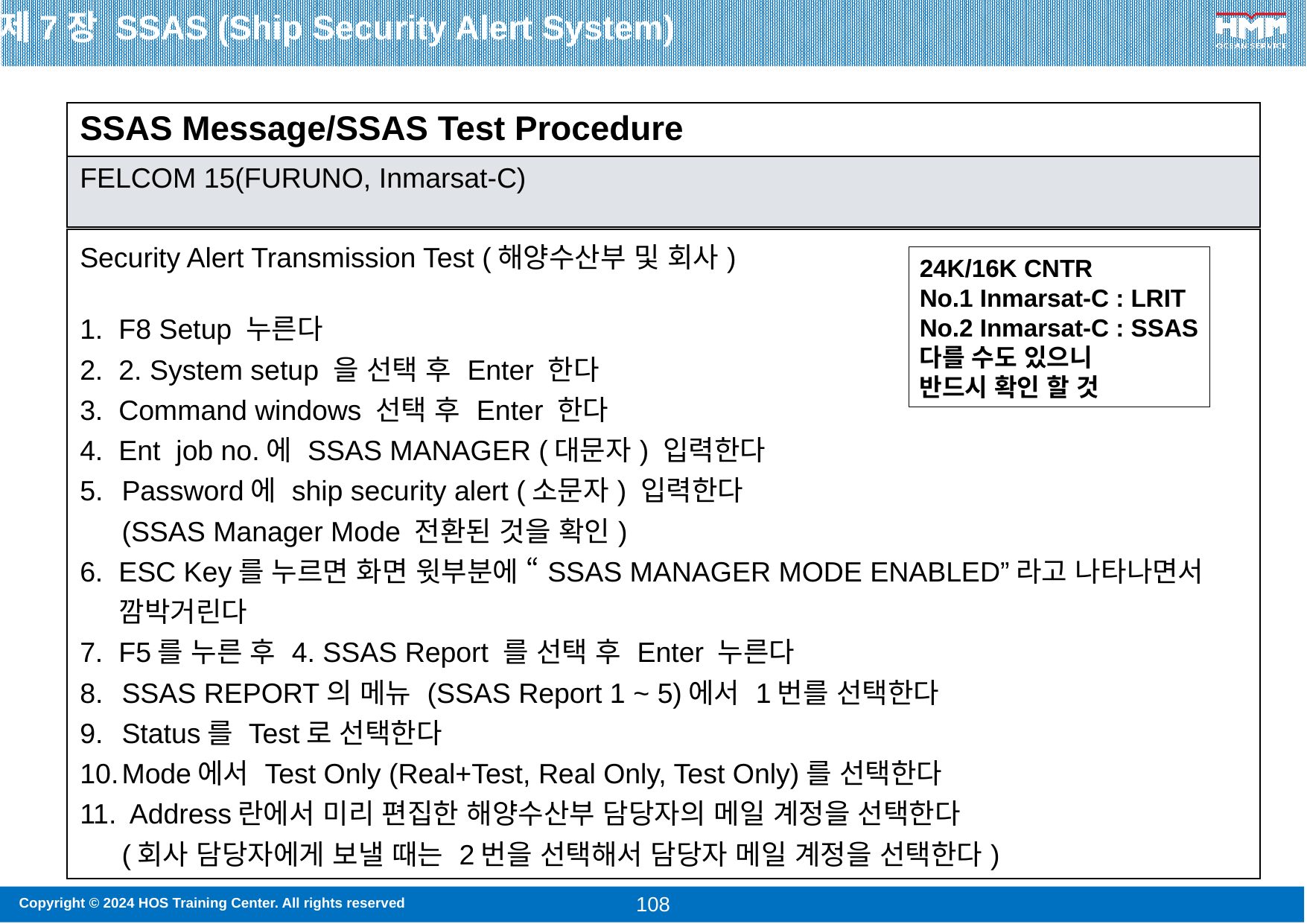

제7장 SSAS (Ship Security Alert System)
| SSAS Message/SSAS Test Procedure |
| --- |
| FELCOM 15(FURUNO, Inmarsat-C) |
| Security Alert Transmission Test (해양수산부 및 회사) 1. F8 Setup 누른다 2. 2. System setup 을 선택 후 Enter 한다 3. Command windows 선택 후 Enter 한다 4. Ent job no.에 SSAS MANAGER (대문자) 입력한다 Password에 ship security alert (소문자) 입력한다 (SSAS Manager Mode 전환된 것을 확인) 6. ESC Key를 누르면 화면 윗부분에 “SSAS MANAGER MODE ENABLED”라고 나타나면서 깜박거린다 7. F5를 누른 후 4. SSAS Report 를 선택 후 Enter 누른다 SSAS REPORT의 메뉴 (SSAS Report 1 ~ 5)에서 1번를 선택한다 Status를 Test로 선택한다 Mode에서 Test Only (Real+Test, Real Only, Test Only)를 선택한다 Address란에서 미리 편집한 해양수산부 담당자의 메일 계정을 선택한다 (회사 담당자에게 보낼 때는 2번을 선택해서 담당자 메일 계정을 선택한다) |
| --- |
24K/16K CNTR
No.1 Inmarsat-C : LRIT
No.2 Inmarsat-C : SSAS
다를 수도 있으니
반드시 확인 할 것
SHIP SECURITY ALERT
소문자 입력
108